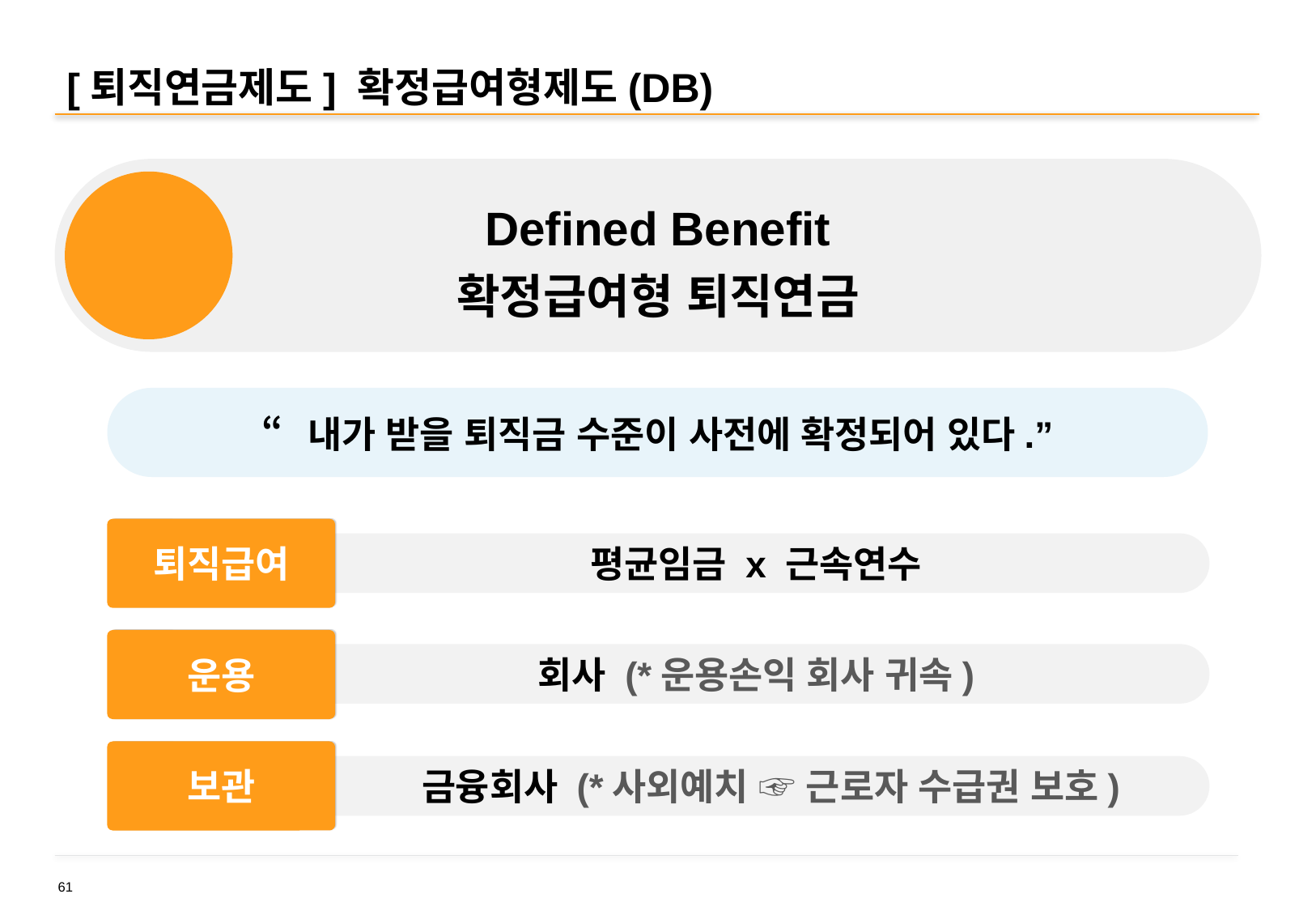

# [퇴직연금제도] 확정급여형제도(DB)
Defined Benefit
확정급여형 퇴직연금
DB

“내가 받을 퇴직금 수준이 사전에 확정되어 있다.”

퇴직급여
평균임금 x 근속연수
운용
회사 (*운용손익 회사 귀속)
보관
  금융회사 (*사외예치 ☞ 근로자 수급권 보호)